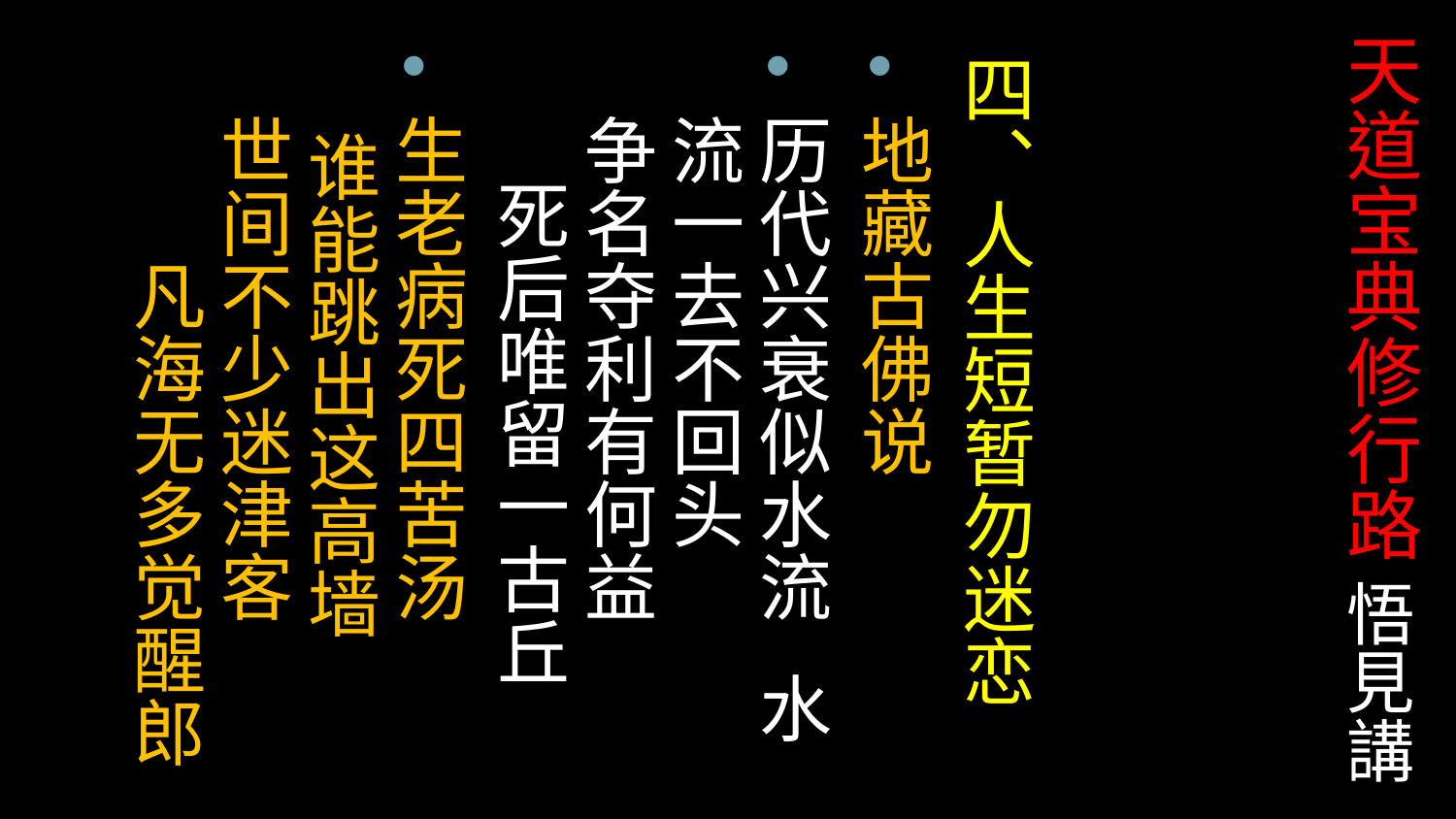

# 天道宝典修行路 悟見講
四、人生短暂勿迷恋
地藏古佛说
历代兴衰似水流   水流一去不回头
争名夺利有何益               死后唯留一古丘
生老病死四苦汤            谁能跳出这高墙
世间不少迷津客                    凡海无多觉醒郎